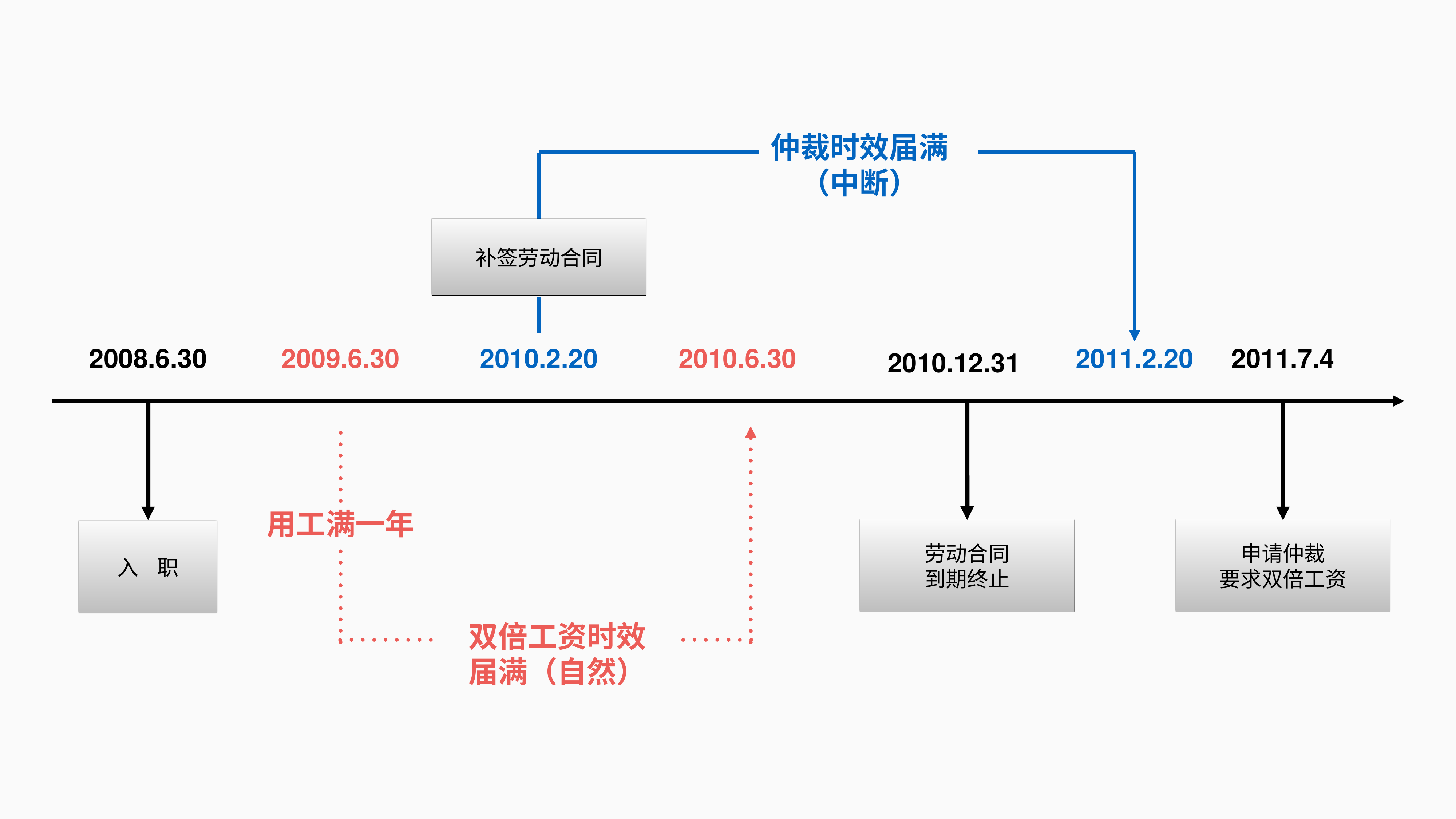

仲裁时效届满（中断）

补签劳动合同

2008.6.30
2009.6.30
2010.2.20
2010.6.30
2011.2.20
2011.7.4
2010.12.31

用工满一年
劳动合同
到期终止
申请仲裁
要求双倍工资
入    职

双倍工资时效届满（自然）